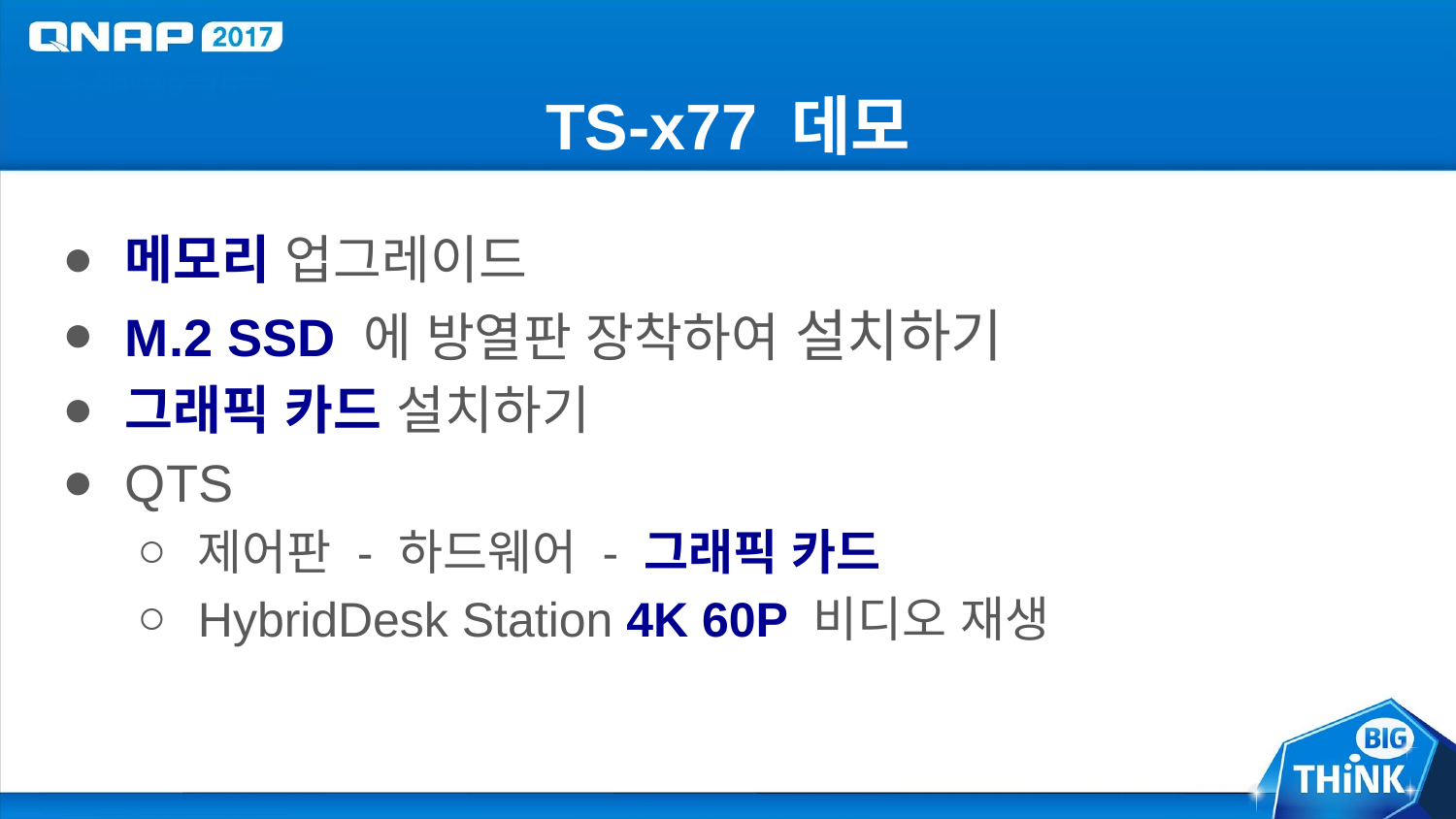

# TS-x77 데모
메모리 업그레이드
M.2 SSD 에 방열판 장착하여 설치하기
그래픽 카드 설치하기
QTS
제어판 - 하드웨어 - 그래픽 카드
HybridDesk Station 4K 60P 비디오 재생